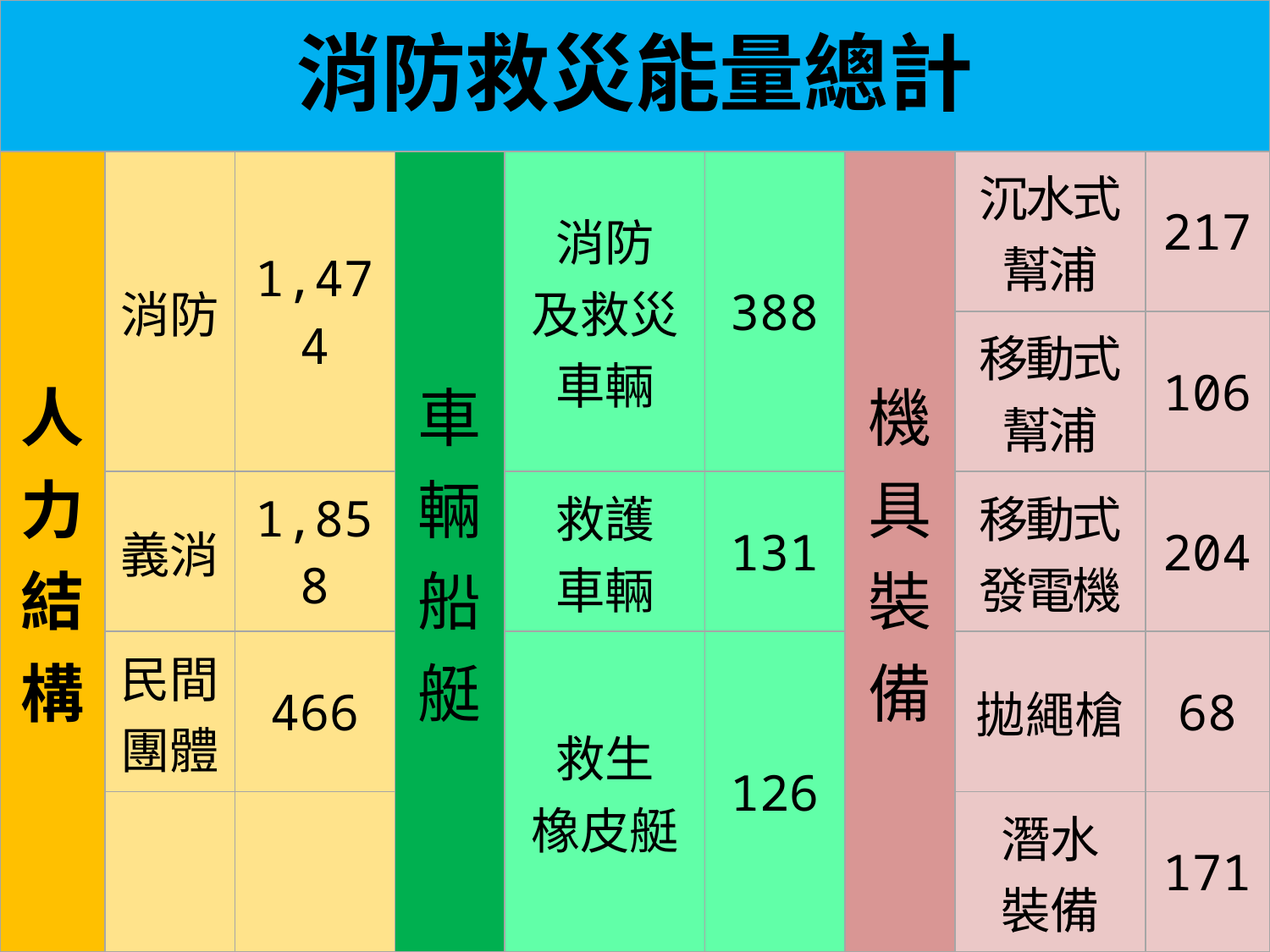

| 消防救災能量總計 |  |  |  |  |  |  |  |  |
| --- | --- | --- | --- | --- | --- | --- | --- | --- |
| 人力結構 | 消防 | 1,474 | 車輛船艇 | 消防 及救災 車輛 | 388 | 機具裝備 | 沉水式 幫浦 | 217 |
|  |  |  |  |  |  |  | 移動式 幫浦 | 106 |
|  | 義消 | 1,858 |  | 救護 車輛 | 131 |  | 移動式 發電機 | 204 |
|  | 民間團體 | 466 |  | 救生 橡皮艇 | 126 |  | 拋繩槍 | 68 |
|  |  |  |  |  |  |  | 潛水 裝備 | 171 |